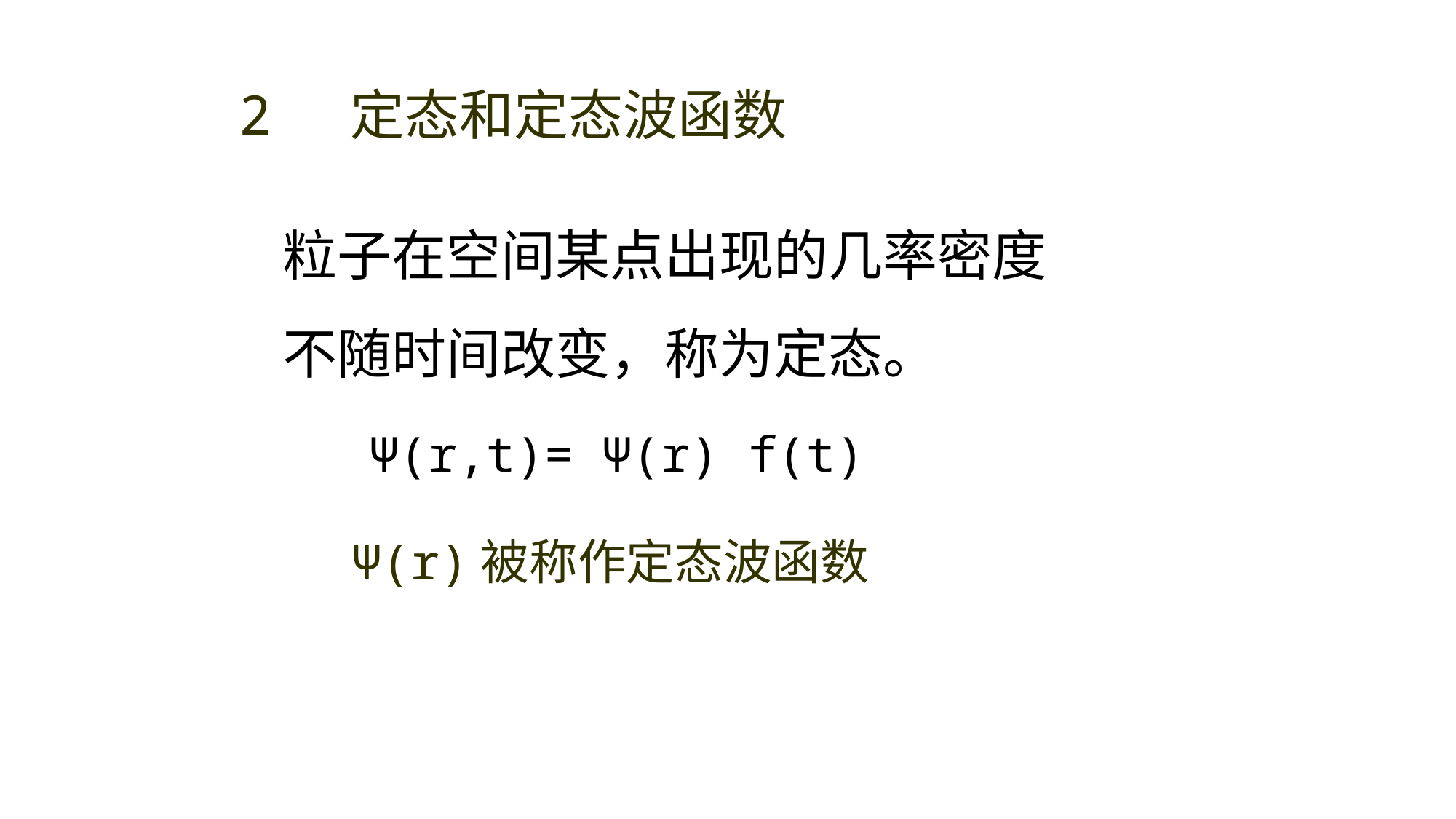

2  定态和定态波函数
粒子在空间某点出现的几率密度不随时间改变，称为定态。
Ψ(r,t)= Ψ(r) f(t)
Ψ(r)被称作定态波函数
3